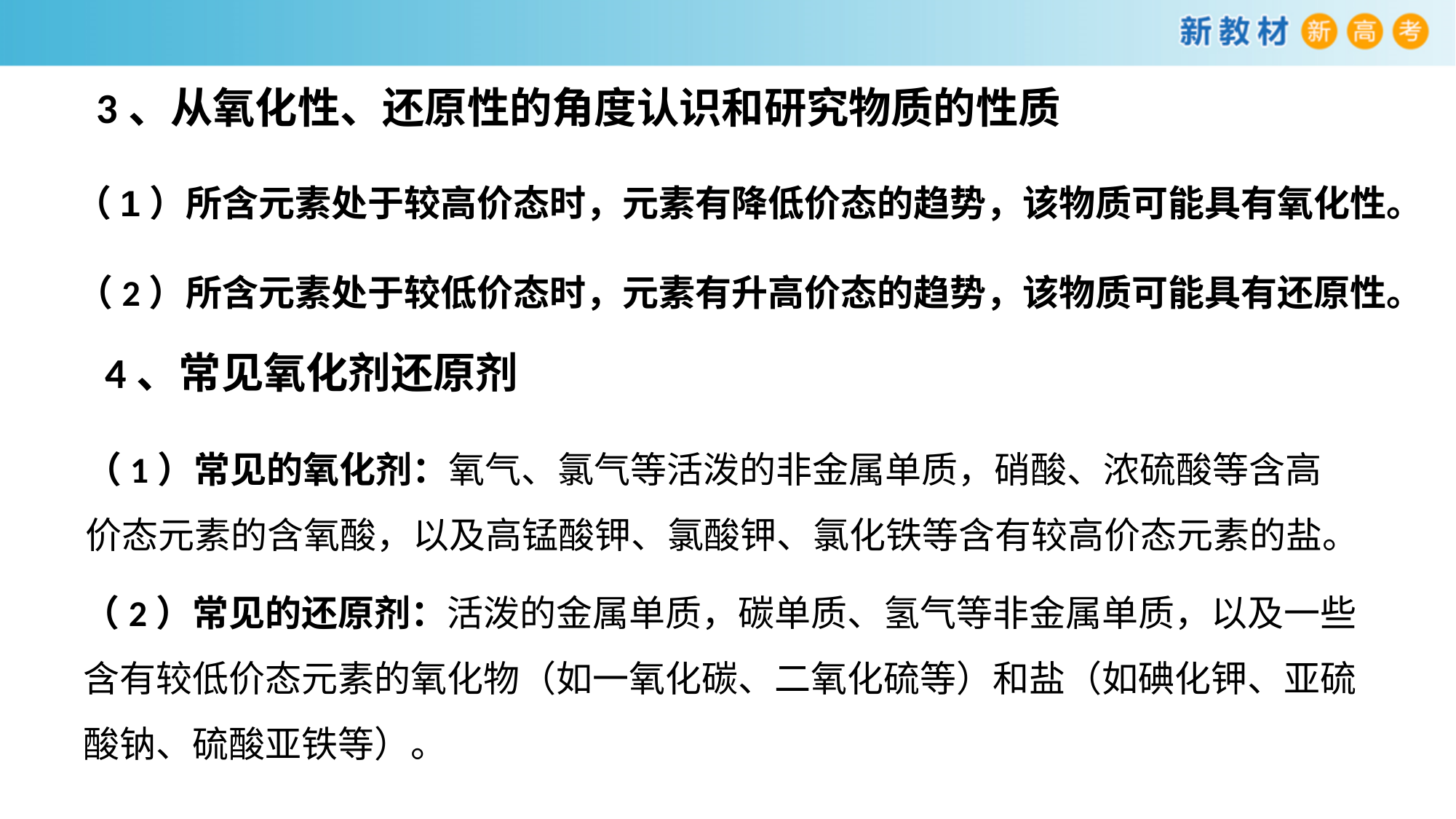

3、从氧化性、还原性的角度认识和研究物质的性质
（1）所含元素处于较高价态时，元素有降低价态的趋势，该物质可能具有氧化性。
（2）所含元素处于较低价态时，元素有升高价态的趋势，该物质可能具有还原性。
4、常见氧化剂还原剂
（1）常见的氧化剂：氧气、氯气等活泼的非金属单质，硝酸、浓硫酸等含高 价态元素的含氧酸，以及高锰酸钾、氯酸钾、氯化铁等含有较高价态元素的盐。
（2）常见的还原剂：活泼的金属单质，碳单质、氢气等非金属单质，以及一些含有较低价态元素的氧化物（如一氧化碳、二氧化硫等）和盐（如碘化钾、亚硫酸钠、硫酸亚铁等）。